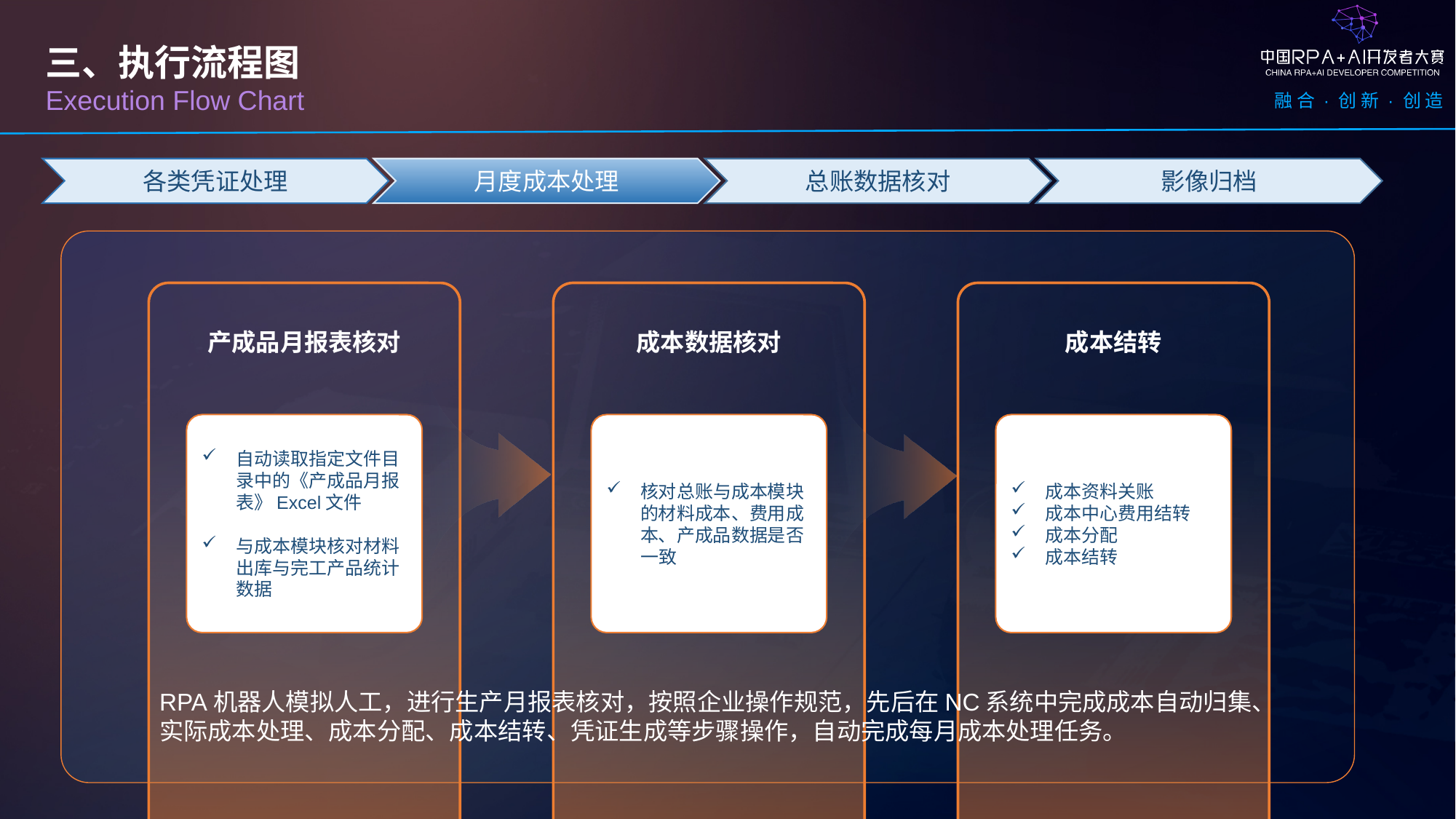

三、执行流程图
Execution Flow Chart
各类凭证处理
月度成本处理
总账数据核对
影像归档

产成品月报表核对

自动读取指定文件目录中的《产成品月报表》Excel文件

与成本模块核对材料出库与完工产品统计数据
成本数据核对

核对总账与成本模块的材料成本、费用成本、产成品数据是否一致
成本结转

成本资料关账
成本中心费用结转
成本分配
成本结转
1
1
RPA机器人模拟人工，进行生产月报表核对，按照企业操作规范，先后在NC系统中完成成本自动归集、实际成本处理、成本分配、成本结转、凭证生成等步骤操作，自动完成每月成本处理任务。